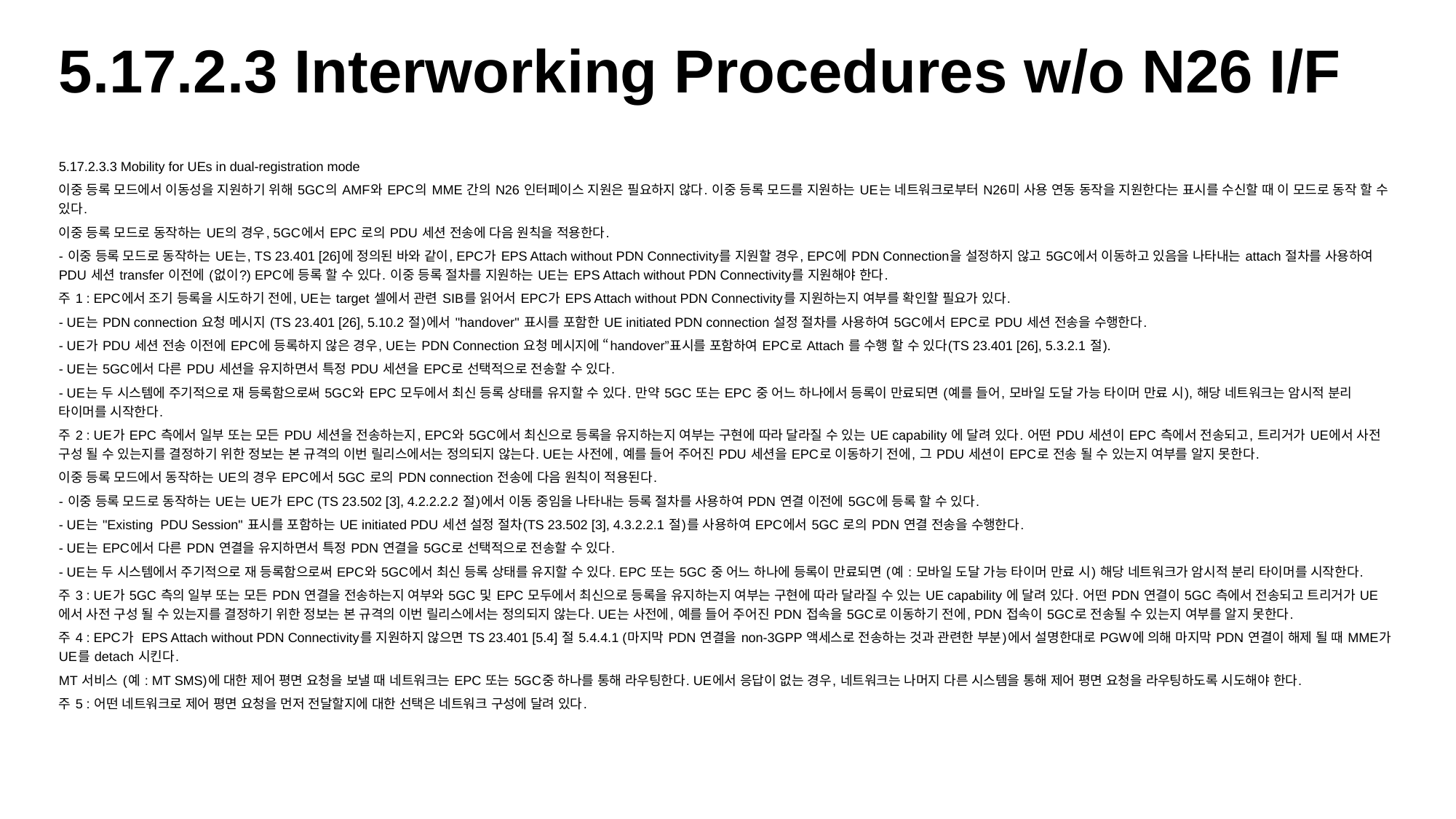

# 5.17.2.3 Interworking Procedures w/o N26 I/F
5.17.2.3.3 Mobility for UEs in dual-registration mode
이중 등록 모드에서 이동성을 지원하기 위해 5GC의 AMF와 EPC의 MME 간의 N26 인터페이스 지원은 필요하지 않다. 이중 등록 모드를 지원하는 UE는 네트워크로부터 N26미 사용 연동 동작을 지원한다는 표시를 수신할 때 이 모드로 동작 할 수 있다.
이중 등록 모드로 동작하는 UE의 경우, 5GC에서 EPC 로의 PDU 세션 전송에 다음 원칙을 적용한다.
- 이중 등록 모드로 동작하는 UE는, TS 23.401 [26]에 정의된 바와 같이, EPC가 EPS Attach without PDN Connectivity를 지원할 경우, EPC에 PDN Connection을 설정하지 않고 5GC에서 이동하고 있음을 나타내는 attach 절차를 사용하여 PDU 세션 transfer 이전에 (없이?) EPC에 등록 할 수 있다. 이중 등록 절차를 지원하는 UE는 EPS Attach without PDN Connectivity를 지원해야 한다.
주 1 : EPC에서 조기 등록을 시도하기 전에, UE는 target 셀에서 관련 SIB를 읽어서 EPC가 EPS Attach without PDN Connectivity를 지원하는지 여부를 확인할 필요가 있다.
- UE는 PDN connection 요청 메시지 (TS 23.401 [26], 5.10.2 절)에서 "handover" 표시를 포함한 UE initiated PDN connection 설정 절차를 사용하여 5GC에서 EPC로 PDU 세션 전송을 수행한다.
- UE가 PDU 세션 전송 이전에 EPC에 등록하지 않은 경우, UE는 PDN Connection 요청 메시지에 “handover”표시를 포함하여 EPC로 Attach 를 수행 할 수 있다(TS 23.401 [26], 5.3.2.1 절).
- UE는 5GC에서 다른 PDU 세션을 유지하면서 특정 PDU 세션을 EPC로 선택적으로 전송할 수 있다.
- UE는 두 시스템에 주기적으로 재 등록함으로써 5GC와 EPC 모두에서 최신 등록 상태를 유지할 수 있다. 만약 5GC 또는 EPC 중 어느 하나에서 등록이 만료되면 (예를 들어, 모바일 도달 가능 타이머 만료 시), 해당 네트워크는 암시적 분리 타이머를 시작한다.
주 2 : UE가 EPC 측에서 일부 또는 모든 PDU 세션을 전송하는지, EPC와 5GC에서 최신으로 등록을 유지하는지 여부는 구현에 따라 달라질 수 있는 UE capability 에 달려 있다. 어떤 PDU 세션이 EPC 측에서 전송되고, 트리거가 UE에서 사전 구성 될 수 있는지를 결정하기 위한 정보는 본 규격의 이번 릴리스에서는 정의되지 않는다. UE는 사전에, 예를 들어 주어진 PDU 세션을 EPC로 이동하기 전에, 그 PDU 세션이 EPC로 전송 될 수 있는지 여부를 알지 못한다.
이중 등록 모드에서 동작하는 UE의 경우 EPC에서 5GC 로의 PDN connection 전송에 다음 원칙이 적용된다.
- 이중 등록 모드로 동작하는 UE는 UE가 EPC (TS 23.502 [3], 4.2.2.2.2 절)에서 이동 중임을 나타내는 등록 절차를 사용하여 PDN 연결 이전에 5GC에 등록 할 수 있다.
- UE는 "Existing  PDU Session" 표시를 포함하는 UE initiated PDU 세션 설정 절차(TS 23.502 [3], 4.3.2.2.1 절)를 사용하여 EPC에서 5GC 로의 PDN 연결 전송을 수행한다.
- UE는 EPC에서 다른 PDN 연결을 유지하면서 특정 PDN 연결을 5GC로 선택적으로 전송할 수 있다.
- UE는 두 시스템에서 주기적으로 재 등록함으로써 EPC와 5GC에서 최신 등록 상태를 유지할 수 있다. EPC 또는 5GC 중 어느 하나에 등록이 만료되면 (예 : 모바일 도달 가능 타이머 만료 시) 해당 네트워크가 암시적 분리 타이머를 시작한다.
주 3 : UE가 5GC 측의 일부 또는 모든 PDN 연결을 전송하는지 여부와 5GC 및 EPC 모두에서 최신으로 등록을 유지하는지 여부는 구현에 따라 달라질 수 있는 UE capability 에 달려 있다. 어떤 PDN 연결이 5GC 측에서 전송되고 트리거가 UE에서 사전 구성 될 수 있는지를 결정하기 위한 정보는 본 규격의 이번 릴리스에서는 정의되지 않는다. UE는 사전에, 예를 들어 주어진 PDN 접속을 5GC로 이동하기 전에, PDN 접속이 5GC로 전송될 수 있는지 여부를 알지 못한다.
주 4 : EPC가  EPS Attach without PDN Connectivity를 지원하지 않으면 TS 23.401 [5.4] 절 5.4.4.1 (마지막 PDN 연결을 non-3GPP 액세스로 전송하는 것과 관련한 부분)에서 설명한대로 PGW에 의해 마지막 PDN 연결이 해제 될 때 MME가 UE를 detach 시킨다.
MT 서비스 (예 : MT SMS)에 대한 제어 평면 요청을 보낼 때 네트워크는 EPC 또는 5GC중 하나를 통해 라우팅한다. UE에서 응답이 없는 경우, 네트워크는 나머지 다른 시스템을 통해 제어 평면 요청을 라우팅하도록 시도해야 한다.
주 5 : 어떤 네트워크로 제어 평면 요청을 먼저 전달할지에 대한 선택은 네트워크 구성에 달려 있다.